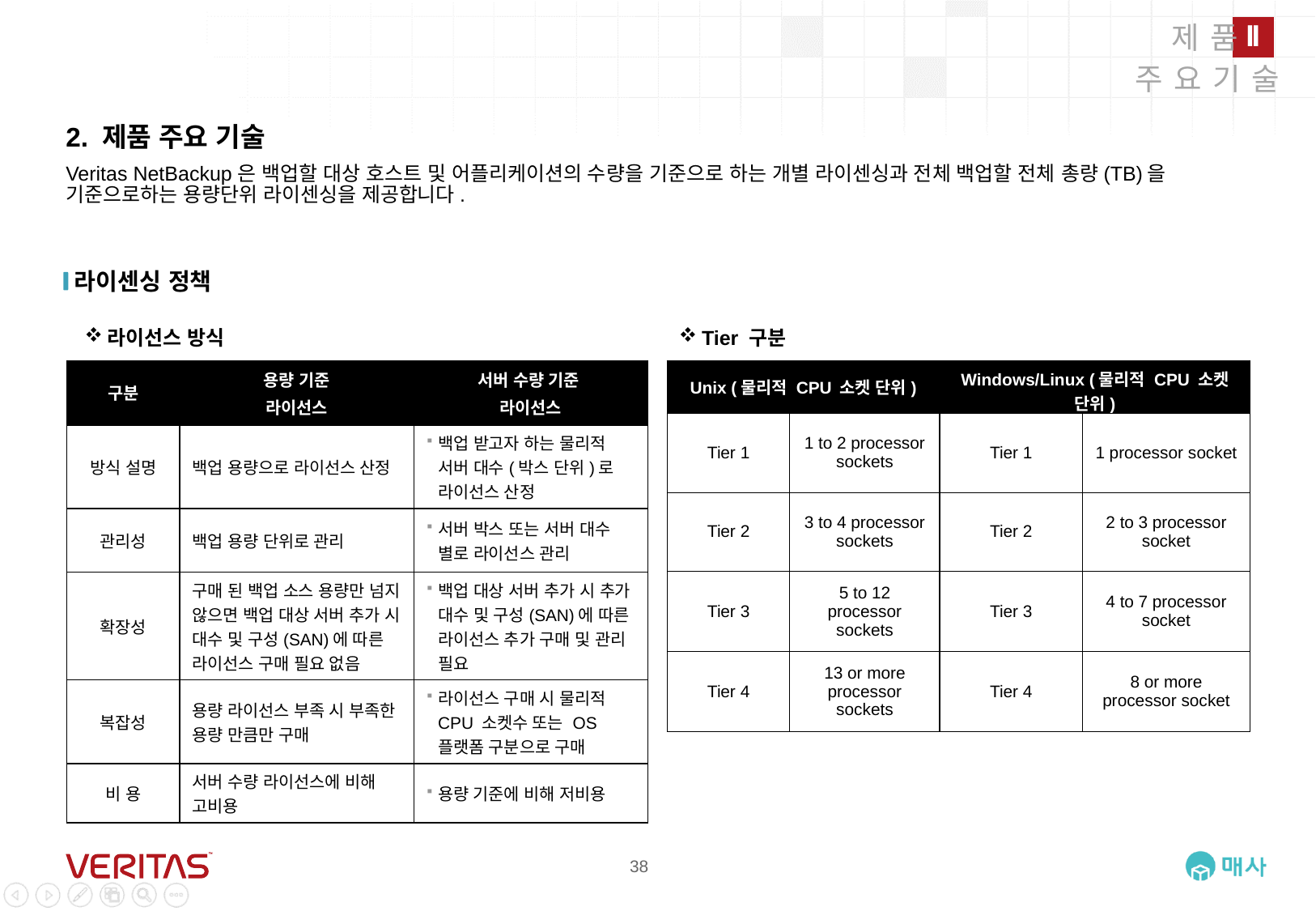

II
제품
주요기술
# 2. 제품 주요 기술
Veritas NetBackup은 백업할 대상 호스트 및 어플리케이션의 수량을 기준으로 하는 개별 라이센싱과 전체 백업할 전체 총량(TB)을 기준으로하는 용량단위 라이센싱을 제공합니다.
라이센싱 정책
라이선스 방식
Tier 구분
| 구분 | 용량 기준 라이선스 | 서버 수량 기준 라이선스 |
| --- | --- | --- |
| 방식 설명 | 백업 용량으로 라이선스 산정 | 백업 받고자 하는 물리적 서버 대수(박스 단위)로 라이선스 산정 |
| 관리성 | 백업 용량 단위로 관리 | 서버 박스 또는 서버 대수 별로 라이선스 관리 |
| 확장성 | 구매 된 백업 소스 용량만 넘지 않으면 백업 대상 서버 추가 시 대수 및 구성(SAN)에 따른 라이선스 구매 필요 없음 | 백업 대상 서버 추가 시 추가 대수 및 구성(SAN)에 따른 라이선스 추가 구매 및 관리 필요 |
| 복잡성 | 용량 라이선스 부족 시 부족한 용량 만큼만 구매 | 라이선스 구매 시 물리적 CPU 소켓수 또는 OS플랫폼 구분으로 구매 |
| 비 용 | 서버 수량 라이선스에 비해 고비용 | 용량 기준에 비해 저비용 |
| Unix (물리적 CPU 소켓 단위) |  | Windows/Linux (물리적 CPU 소켓 단위) |  |
| --- | --- | --- | --- |
| Tier 1 | 1 to 2 processor sockets | Tier 1 | 1 processor socket |
| Tier 2 | 3 to 4 processor sockets | Tier 2 | 2 to 3 processor socket |
| Tier 3 | 5 to 12 processor sockets | Tier 3 | 4 to 7 processor socket |
| Tier 4 | 13 or more processor sockets | Tier 4 | 8 or more processor socket |
38